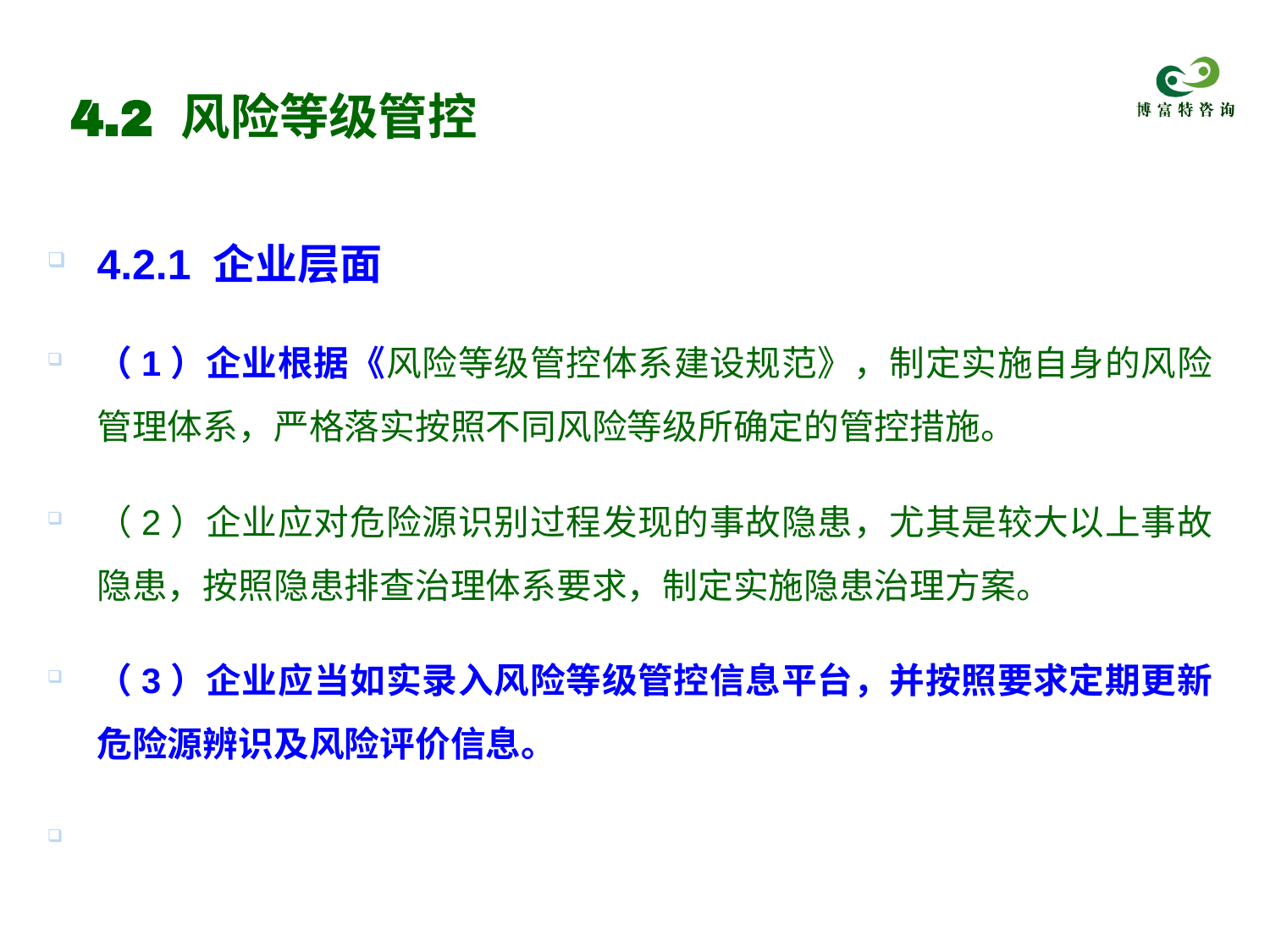

# 4.2 风险等级管控
4.2.1 企业层面
（1）企业根据《风险等级管控体系建设规范》，制定实施自身的风险管理体系，严格落实按照不同风险等级所确定的管控措施。
（2）企业应对危险源识别过程发现的事故隐患，尤其是较大以上事故隐患，按照隐患排查治理体系要求，制定实施隐患治理方案。
（3）企业应当如实录入风险等级管控信息平台，并按照要求定期更新危险源辨识及风险评价信息。